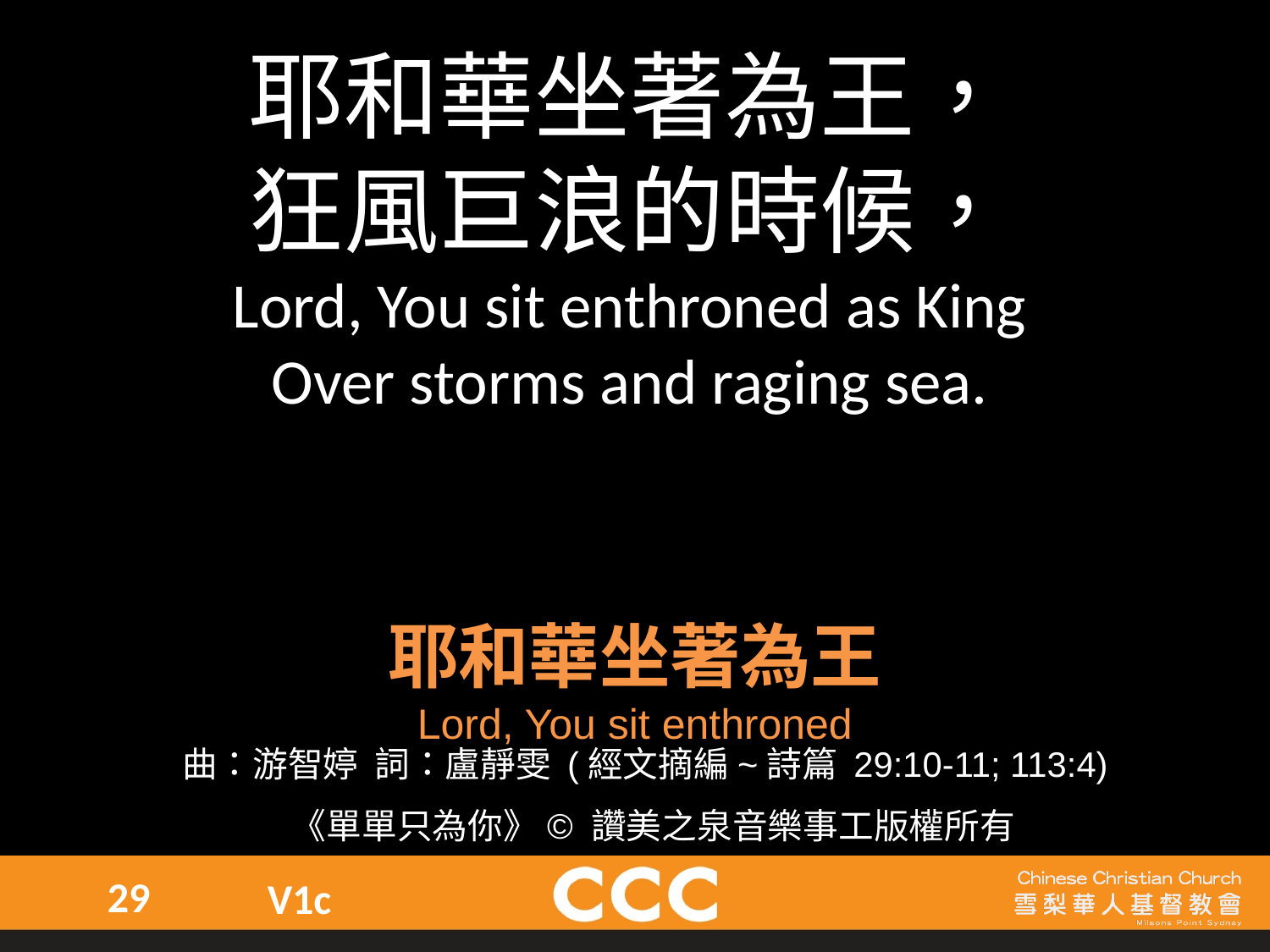

耶和華坐著為王，
狂風巨浪的時候，
Lord, You sit enthroned as King
Over storms and raging sea.
耶和華坐著為王
Lord, You sit enthroned
曲：游智婷  詞：盧靜雯 (經文摘編~詩篇 29:10-11; 113:4)
 《單單只為你》© 讚美之泉音樂事工版權所有
29
V1c